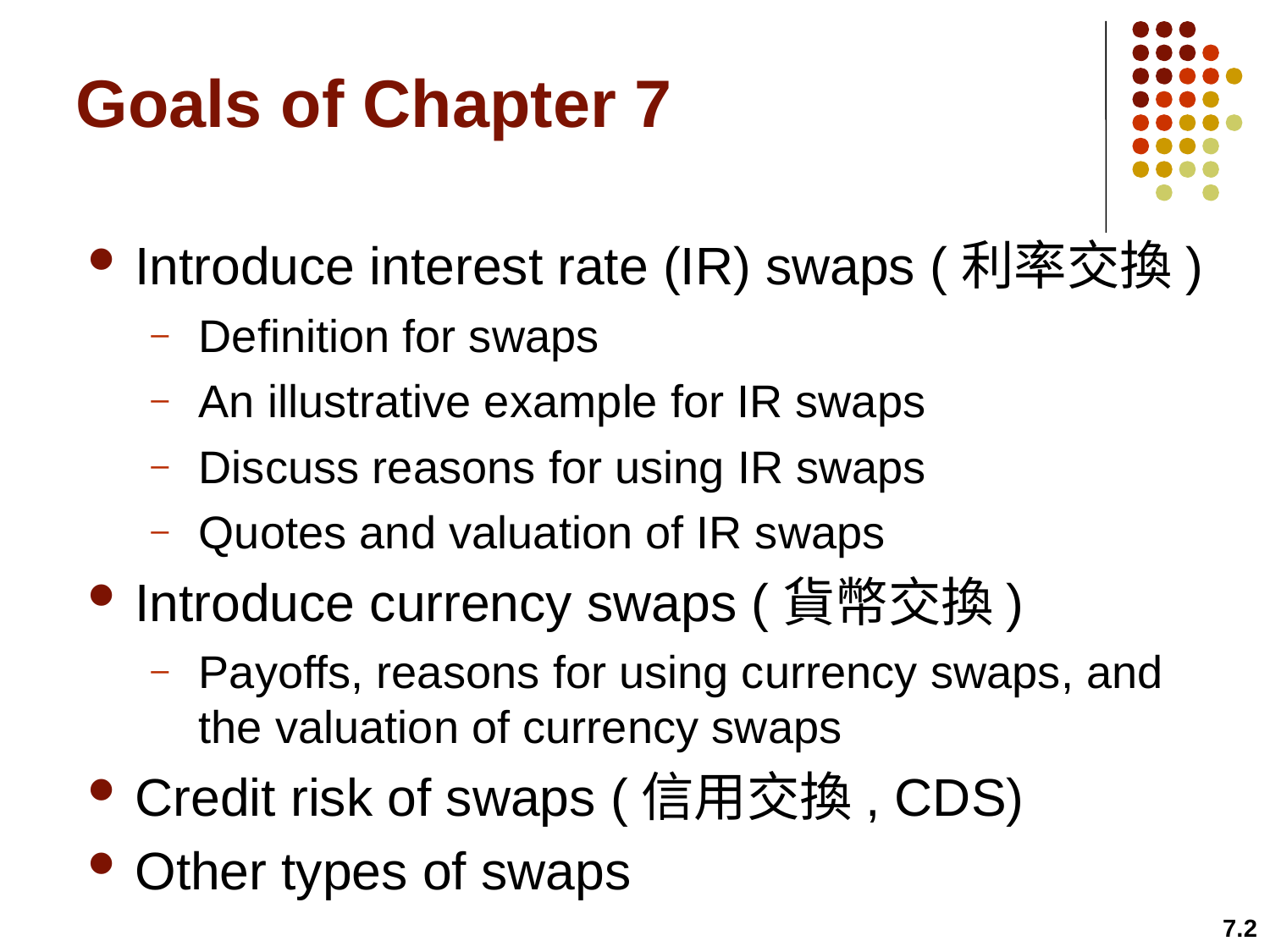

# Goals of Chapter 7
Introduce interest rate (IR) swaps (利率交換)
Definition for swaps
An illustrative example for IR swaps
Discuss reasons for using IR swaps
Quotes and valuation of IR swaps
Introduce currency swaps (貨幣交換)
Payoffs, reasons for using currency swaps, and the valuation of currency swaps
Credit risk of swaps (信用交換, CDS)
Other types of swaps
7.2